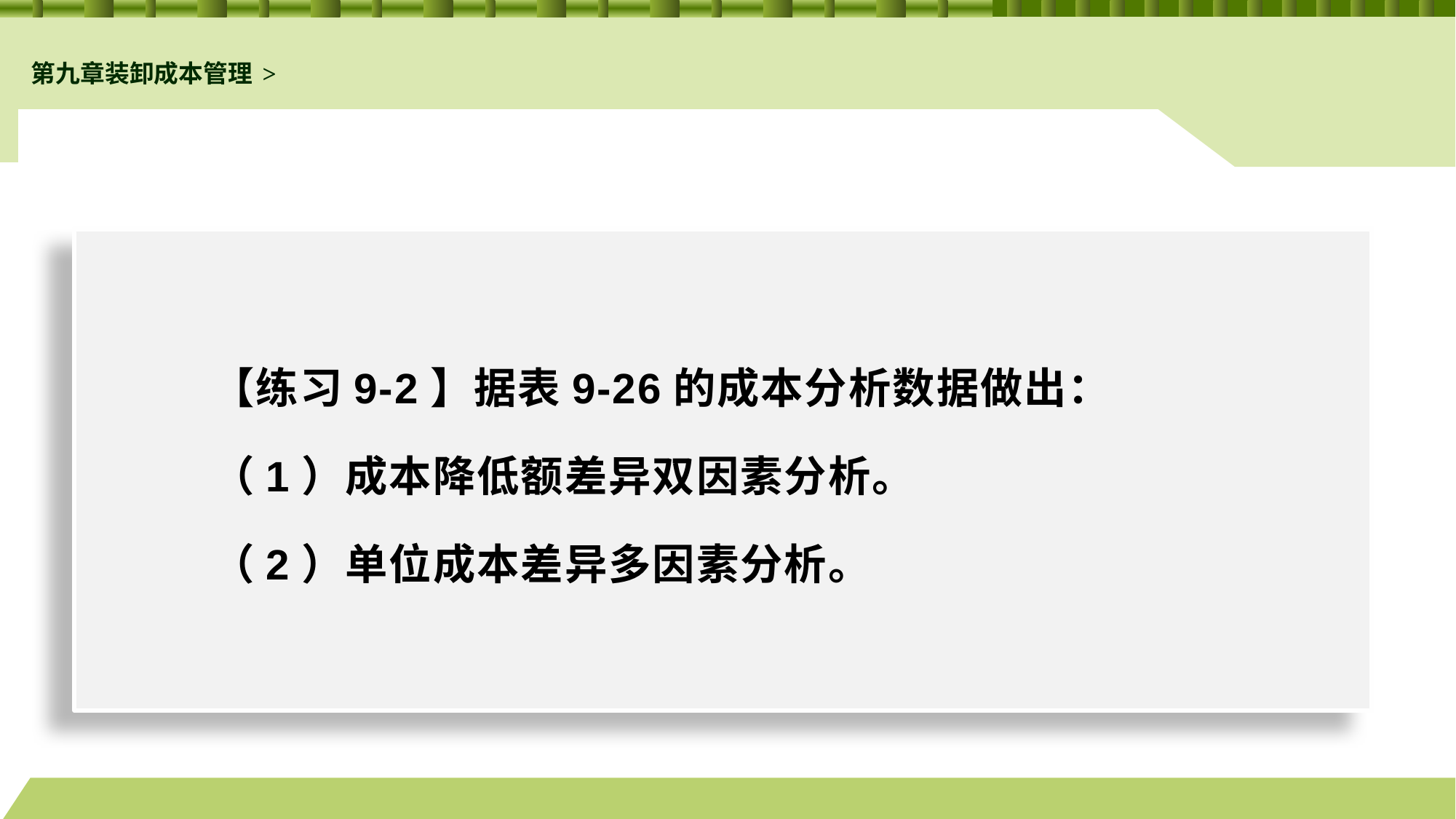

第九章装卸成本管理>
#
【练习9-2】据表9-26的成本分析数据做出：
（1）成本降低额差异双因素分析。
（2）单位成本差异多因素分析。